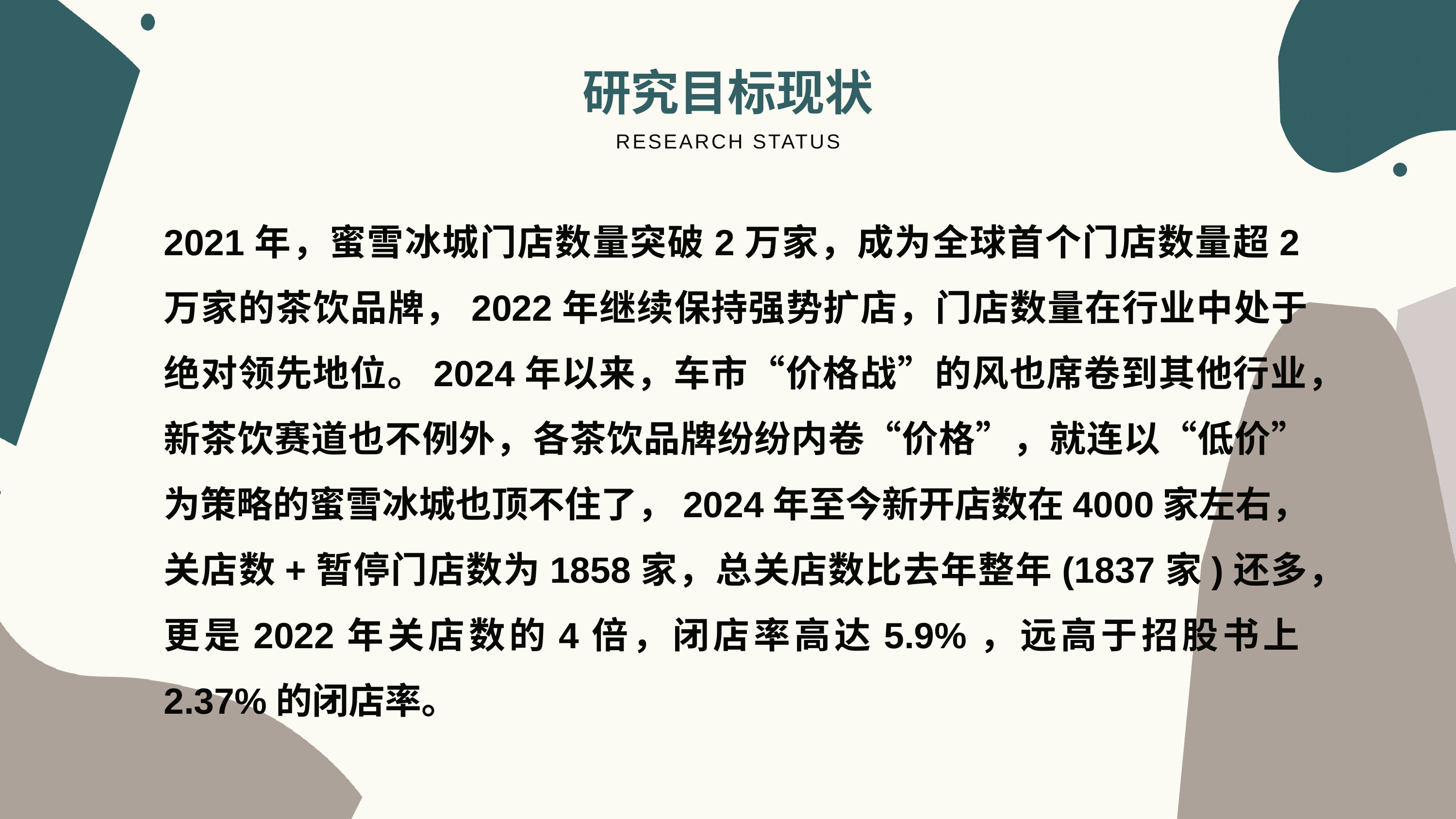

研究目标现状
RESEARCH STATUS
2021年，蜜雪冰城门店数量突破2万家，成为全球首个门店数量超2万家的茶饮品牌，2022年继续保持强势扩店，门店数量在行业中处于绝对领先地位。2024年以来，车市“价格战”的风也席卷到其他行业，新茶饮赛道也不例外，各茶饮品牌纷纷内卷“价格”，就连以“低价”为策略的蜜雪冰城也顶不住了，2024年至今新开店数在4000家左右，关店数+暂停门店数为1858家，总关店数比去年整年(1837家)还多，更是2022年关店数的4倍，闭店率高达5.9%，远高于招股书上2.37%的闭店率。